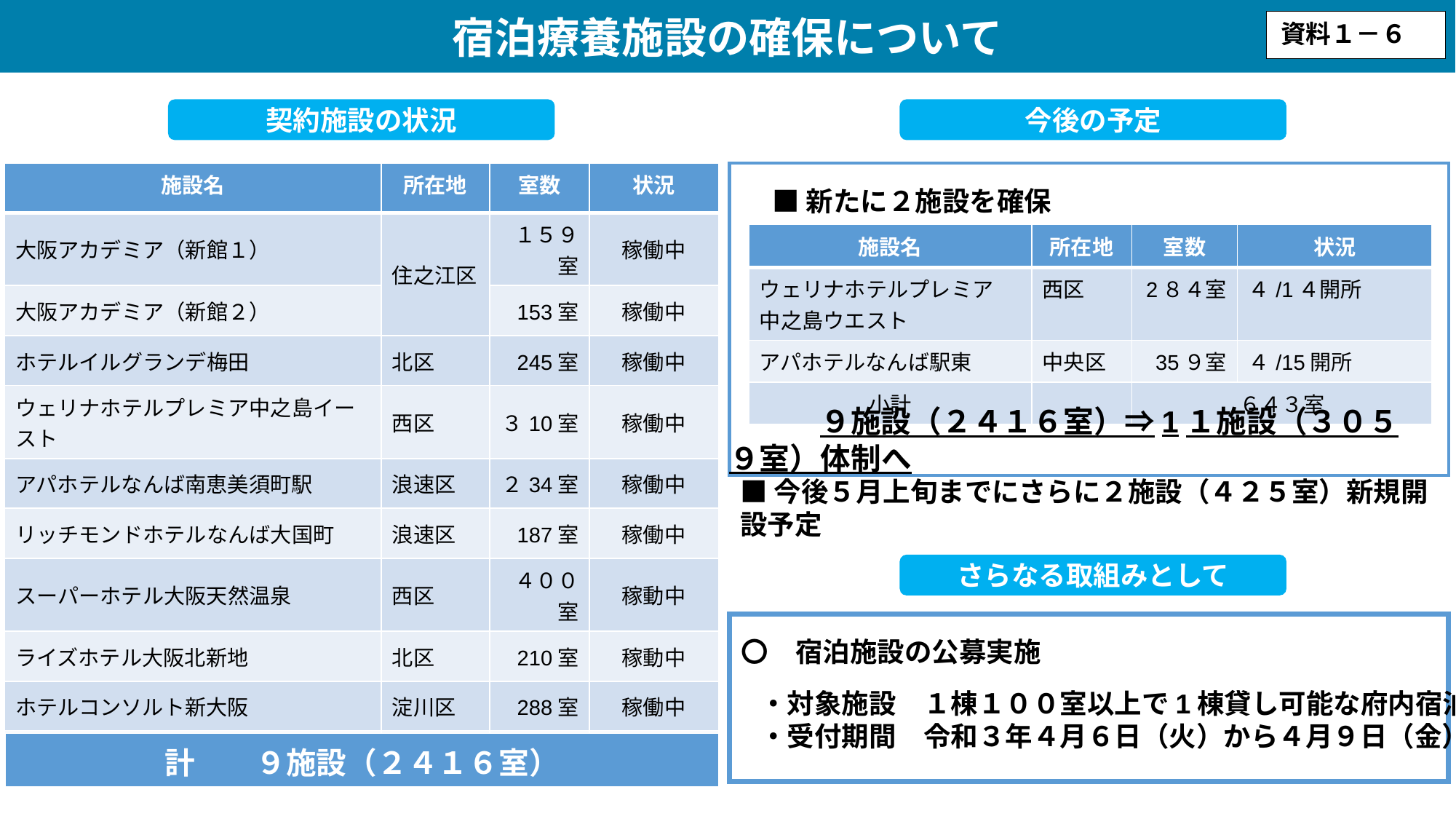

宿泊療養施設の確保について
資料１－６
契約施設の状況
今後の予定
| 施設名 | 所在地 | 室数 | 状況 |
| --- | --- | --- | --- |
| 大阪アカデミア（新館１） | 住之江区 | １５９室 | 稼働中 |
| 大阪アカデミア（新館２） |  | 153室 | 稼働中 |
| ホテルイルグランデ梅田 | 北区 | 245室 | 稼働中 |
| ウェリナホテルプレミア中之島イースト | 西区 | ３10室 | 稼働中 |
| アパホテルなんば南恵美須町駅 | 浪速区 | ２34室 | 稼働中 |
| リッチモンドホテルなんば大国町 | 浪速区 | 187室 | 稼働中 |
| スーパーホテル大阪天然温泉 | 西区 | ４００室 | 稼動中 |
| ライズホテル大阪北新地 | 北区 | 210室 | 稼動中 |
| ホテルコンソルト新大阪 | 淀川区 | 288室 | 稼働中 |
| ジーアールホテル江坂 | 吹田市 | 230室 | 稼働中 |

■新たに２施設を確保
| 施設名 | 所在地 | 室数 | 状況 |
| --- | --- | --- | --- |
| ウェリナホテルプレミア 中之島ウエスト | 西区 | 2８４室 | ４/1４開所 |
| アパホテルなんば駅東 | 中央区 | 35９室 | ４/15開所 |
| 小計 |  | ６４３室 |  |

　　　９施設（２４１６室）⇒1１施設（３０５９室）体制へ
■今後５月上旬までにさらに２施設（４２５室）新規開設予定
さらなる取組みとして
〇　宿泊施設の公募実施

　　・対象施設　１棟１００室以上で1棟貸し可能な府内宿泊施設
　　・受付期間　令和３年４月６日（火）から４月９日（金）

| 計　　９施設（２４１６室） |
| --- |